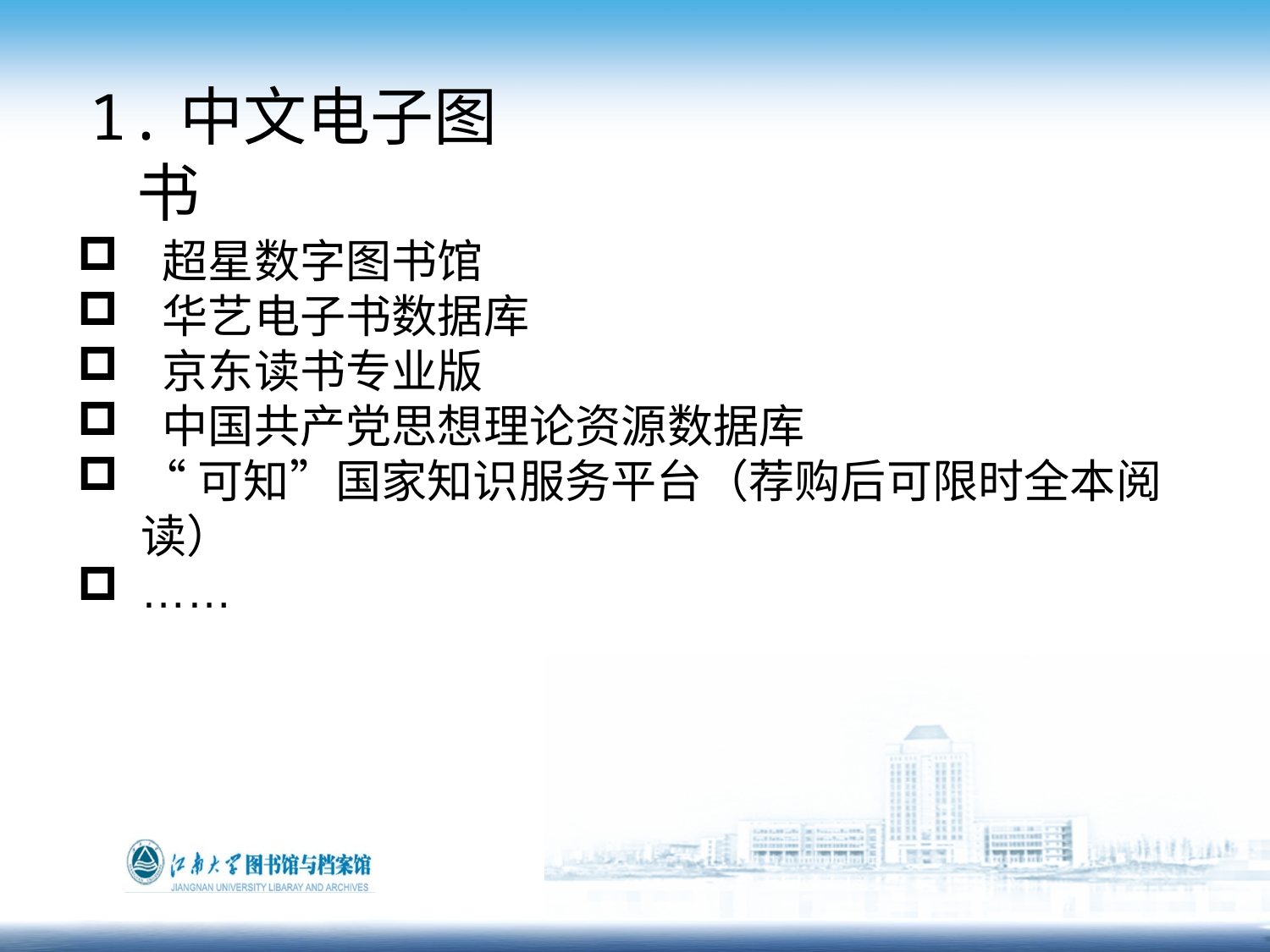

1.中文电子图书
   超星数字图书馆
 华艺电子书数据库
 京东读书专业版
 中国共产党思想理论资源数据库
“可知”国家知识服务平台（荐购后可限时全本阅读）
……